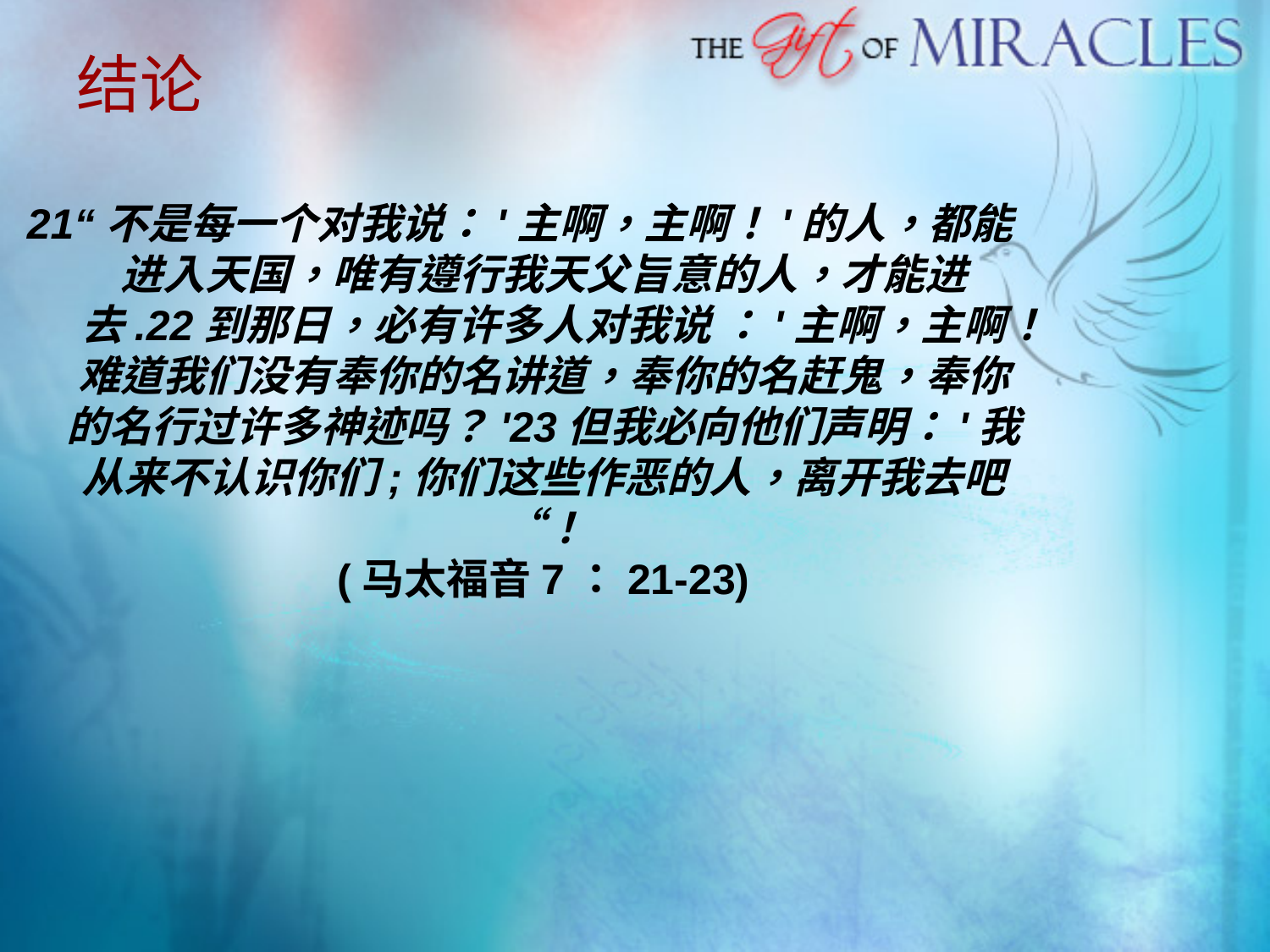

# 结论
21“不是每一个对我说：'主啊，主啊！'的人，都能进入天国，唯有遵行我天父旨意的人，才能进去.22到那日，必有许多人对我说 ：'主啊，主啊！难道我们没有奉你的名讲道，奉你的名赶鬼，奉你的名行过许多神迹吗？'23但我必向他们声明：'我从来不认识你们;你们这些作恶的人，离开我去吧“！
(马太福音7：21-23)